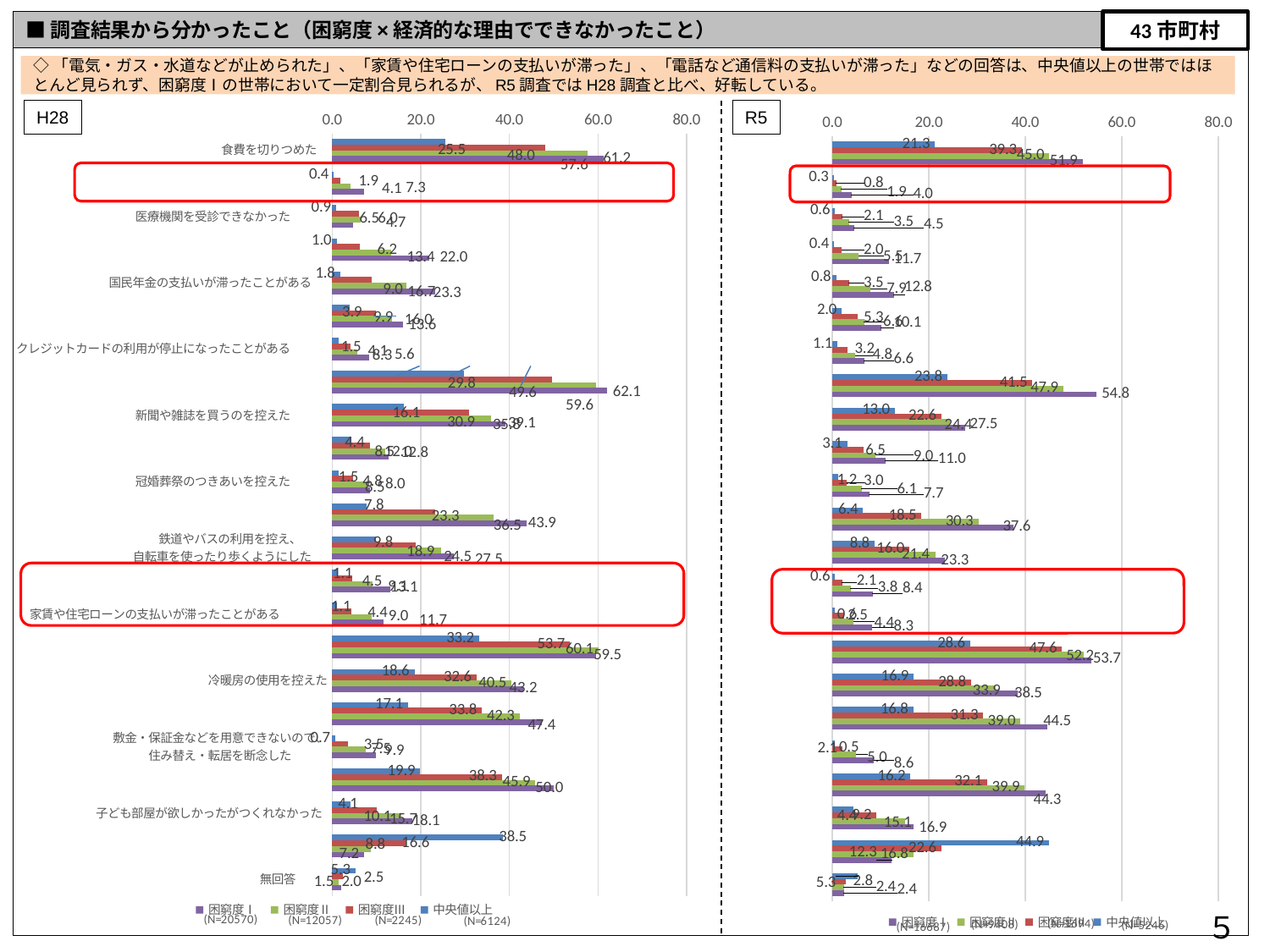

■調査結果から分かったこと（困窮度×経済的な理由でできなかったこと）
43市町村

◇「電気・ガス・水道などが止められた」、「家賃や住宅ローンの支払いが滞った」、「電話など通信料の支払いが滞った」などの回答は、中央値以上の世帯ではほとんど見られず、困窮度Ⅰの世帯において一定割合見られるが、R5調査ではH28調査と比べ、好転している。

### Chart

| Category | 中央値以上 | 困窮度Ⅲ | 困窮度Ⅱ | 困窮度Ⅰ |
|---|---|---|---|---|
| 食費を切りつめた     | 25.5 | 48.0 | 57.6 | 61.2 |
| 電気・ガス・水道などが止められた         | 0.4 | 1.9 | 4.1 | 7.3 |
| 医療機関を受診できなかった               | 0.9 | 6.0 | 6.5 | 4.7 |
| 国民健康保険料の支払いが滞ったことがある | 1.0 | 6.2 | 13.4 | 22.0 |
| 国民年金の支払いが滞ったことがある       | 1.8 | 9.0 | 16.7 | 23.3 |
| 金融機関などに借金をしたことがある       | 3.9 | 9.9 | 13.6 | 16.0 |
| クレジットカードの利用が停止になったことがある               | 1.5 | 4.1 | 5.6 | 8.3 |
| 新しい衣服・靴を買うのを控えた           | 29.8 | 49.6 | 59.6 | 62.1 |
| 新聞や雑誌を買うのを控えた               | 16.1 | 30.9 | 35.8 | 39.1 |
| スマートフォンへの切替・利用を断念した   | 4.4 | 8.5 | 12.0 | 12.8 |
| 冠婚葬祭のつきあいを控えた               | 1.5 | 4.8 | 8.0 | 8.5 |
| 生活の見通しがたたなくて不安になったことがある               | 7.8 | 23.3 | 36.5 | 43.9 |
| 鉄道やバスの利用を控え、
自転車を使ったり歩くようにした       | 9.8 | 18.9 | 24.5 | 27.5 |
| 電話（固定・携帯）などの通信料の
支払いが滞ったことがある     | 1.1 | 4.5 | 9.1 | 13.1 |
| 家賃や住宅ローンの支払いが滞ったことがある                   | 1.1 | 4.4 | 9.0 | 11.7 |
| 趣味やレジャーの出費を減らした           | 33.2 | 53.7 | 60.1 | 59.5 |
| 冷暖房の使用を控えた | 18.6 | 32.6 | 40.5 | 43.2 |
| 友人・知人との外食を控えた               | 17.1 | 33.8 | 42.3 | 47.4 |
| 敷金・保証金などを用意できないので、
住み替え・転居を断念した | 0.7 | 3.5 | 7.5 | 9.9 |
| 理髪店・美容院に行く回数を減らした       | 19.9 | 38.3 | 45.9 | 50.0 |
| 子ども部屋が欲しかったがつくれなかった   | 4.1 | 10.1 | 15.7 | 18.1 |
| どれもあてはまらない | 38.5 | 16.6 | 8.8 | 7.2 |
|   無回答             | 5.3 | 2.5 | 1.5 | 2.0 |

### Chart

| Category | 中央値以上 | 困窮度Ⅲ | 困窮度Ⅱ | 困窮度Ⅰ |
|---|---|---|---|---|
| 食費を切りつめた     | 21.3 | 39.3 | 45.0 | 51.9 |
| 電気・ガス・水道などが止められた         | 0.3 | 0.8 | 1.9 | 4.0 |
| 医療機関を受診できなかった               | 0.6 | 2.1 | 3.5 | 4.5 |
| 国民健康保険料の支払いが滞ったことがある | 0.4 | 2.0 | 5.5 | 11.7 |
| 国民年金の支払いが滞ったことがある       | 0.8 | 3.5 | 7.9 | 12.8 |
| 金融機関などに借金をしたことがある       | 2.0 | 5.3 | 6.6 | 10.1 |
| クレジットカードの利用が停止になったことがある               | 1.1 | 3.2 | 4.8 | 6.6 |
| 新しい衣服・靴を買うのを控えた           | 23.8 | 41.5 | 47.9 | 54.8 |
| 新聞や雑誌を買うのを控えた               | 13.0 | 22.6 | 24.4 | 27.5 |
| スマートフォンへの切替・利用を断念した   | 3.1 | 6.5 | 9.0 | 11.0 |
| 冠婚葬祭のつきあいを控えた               | 1.2 | 3.0 | 6.1 | 7.7 |
| 生活の見通しがたたなくて不安になったことがある               | 6.4 | 18.5 | 30.3 | 37.6 |
| 鉄道やバスの利用を控え、自転車を使ったり歩くようにした       | 8.8 | 16.0 | 21.4 | 23.3 |
| 電話（固定・携帯）などの通信料の支払いが滞ったことがある     | 0.6 | 2.1 | 3.8 | 8.4 |
| 家賃や住宅ローンの支払いが滞ったことがある                   | 0.6 | 2.5 | 4.4 | 8.3 |
| 趣味やレジャーの出費を減らした           | 28.6 | 47.6 | 52.2 | 53.7 |
| 冷暖房の使用を控えた | 16.9 | 28.8 | 33.9 | 38.5 |
| 友人・知人との外食を控えた               | 16.8 | 31.3 | 39.0 | 44.5 |
| 敷金・保証金などを用意できないので、住み替え・転居を断念した | 0.5 | 2.1 | 5.0 | 8.6 |
| 理髪店・美容院に行く回数を減らした       | 16.2 | 32.1 | 39.9 | 44.3 |
| 子ども部屋が欲しかったがつくれなかった   | 4.4 | 9.2 | 15.1 | 16.9 |
| どれもあてはまらない | 44.9 | 22.6 | 16.8 | 12.3 |
|   無回答             | 5.3 | 2.8 | 2.4 | 2.4 |
H28
R5

５